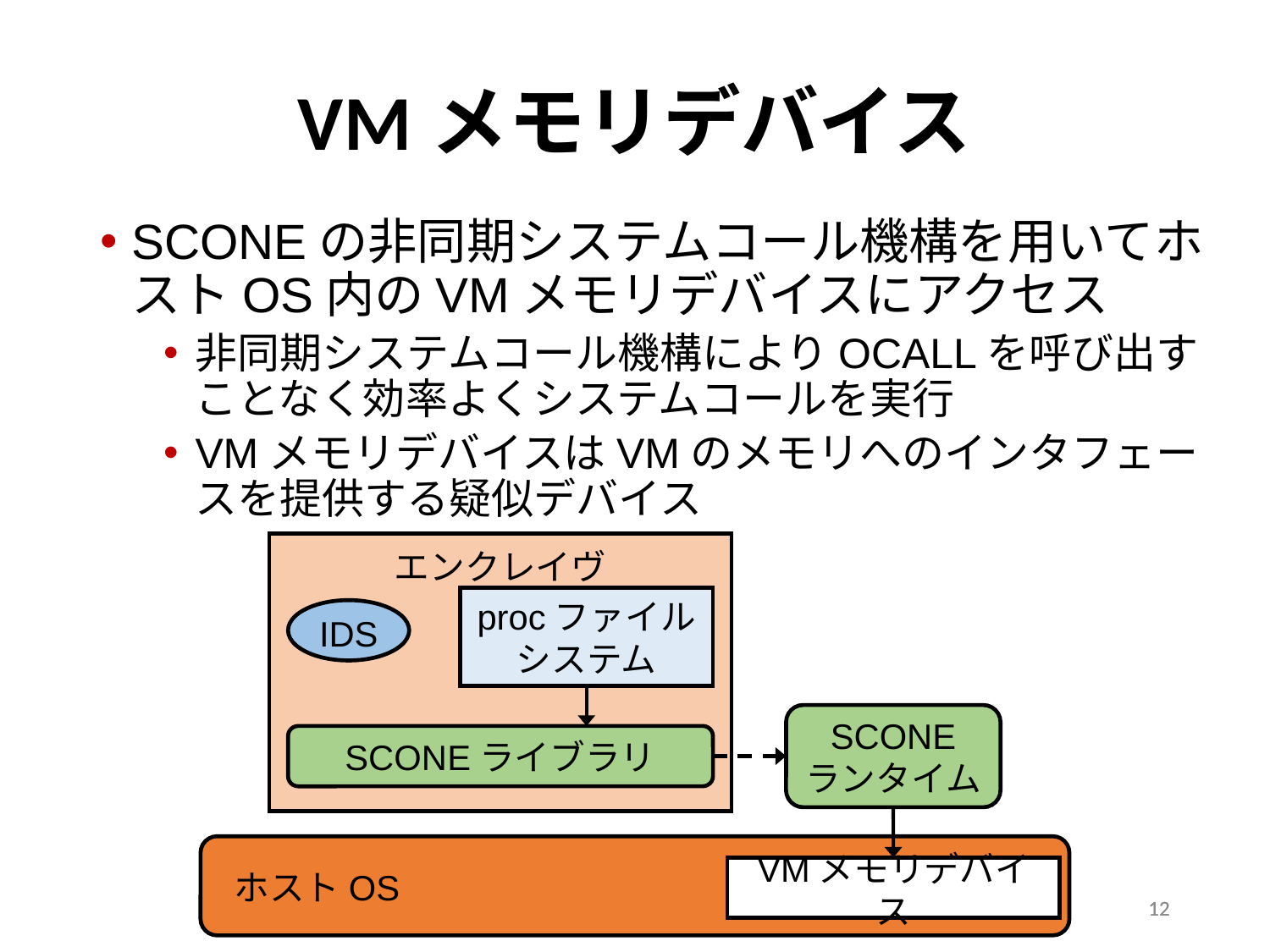

# VMメモリデバイス
SCONEの非同期システムコール機構を用いてホストOS内のVMメモリデバイスにアクセス
非同期システムコール機構によりOCALLを呼び出すことなく効率よくシステムコールを実行
VMメモリデバイスはVMのメモリへのインタフェースを提供する疑似デバイス
エンクレイヴ
procファイル
システム
IDS
SCONE
ランタイム
SCONEライブラリ
 ホストOS
VMメモリデバイス
12
12